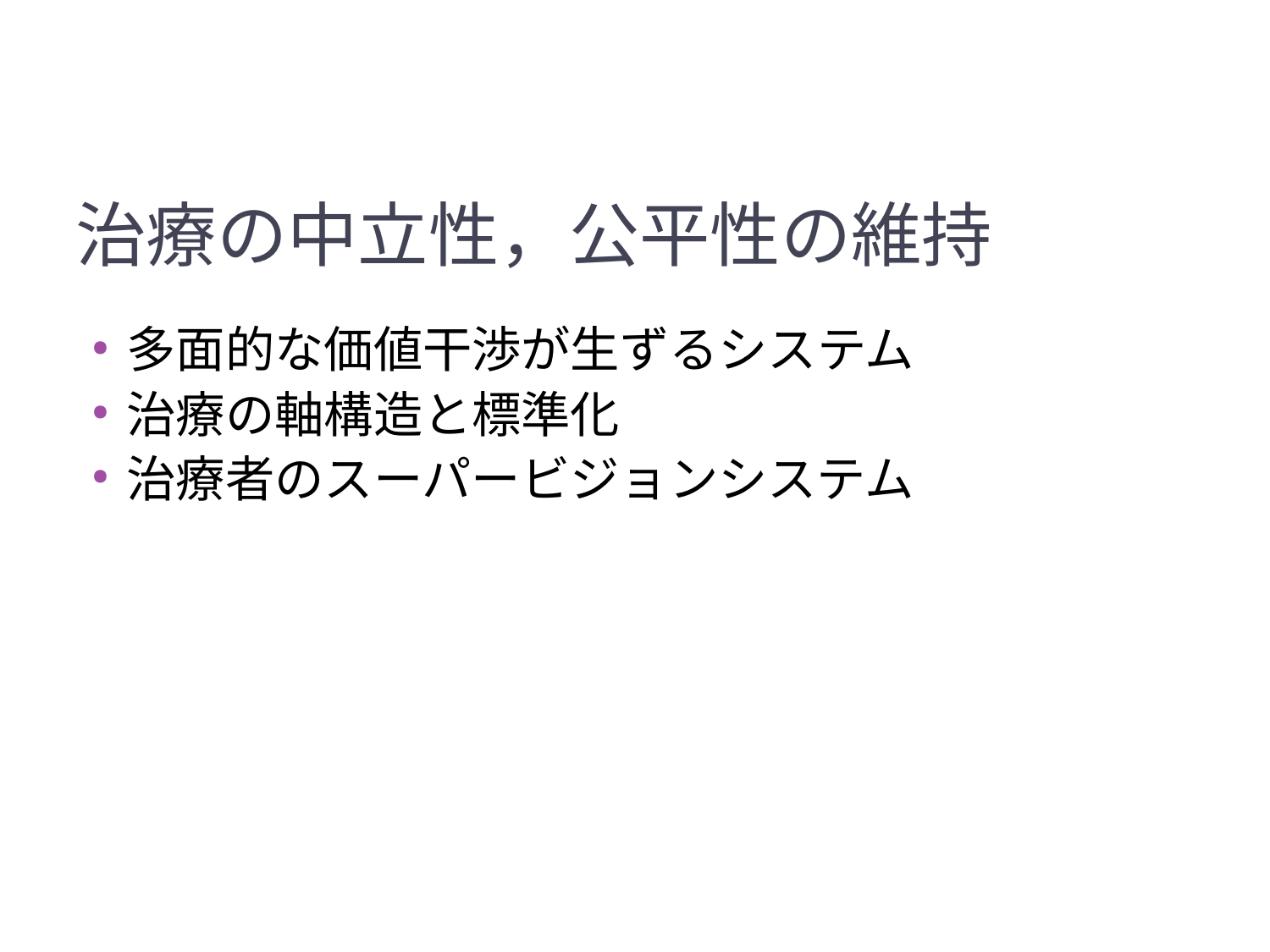

# 治療の中立性，公平性の維持
多面的な価値干渉が生ずるシステム
治療の軸構造と標準化
治療者のスーパービジョンシステム